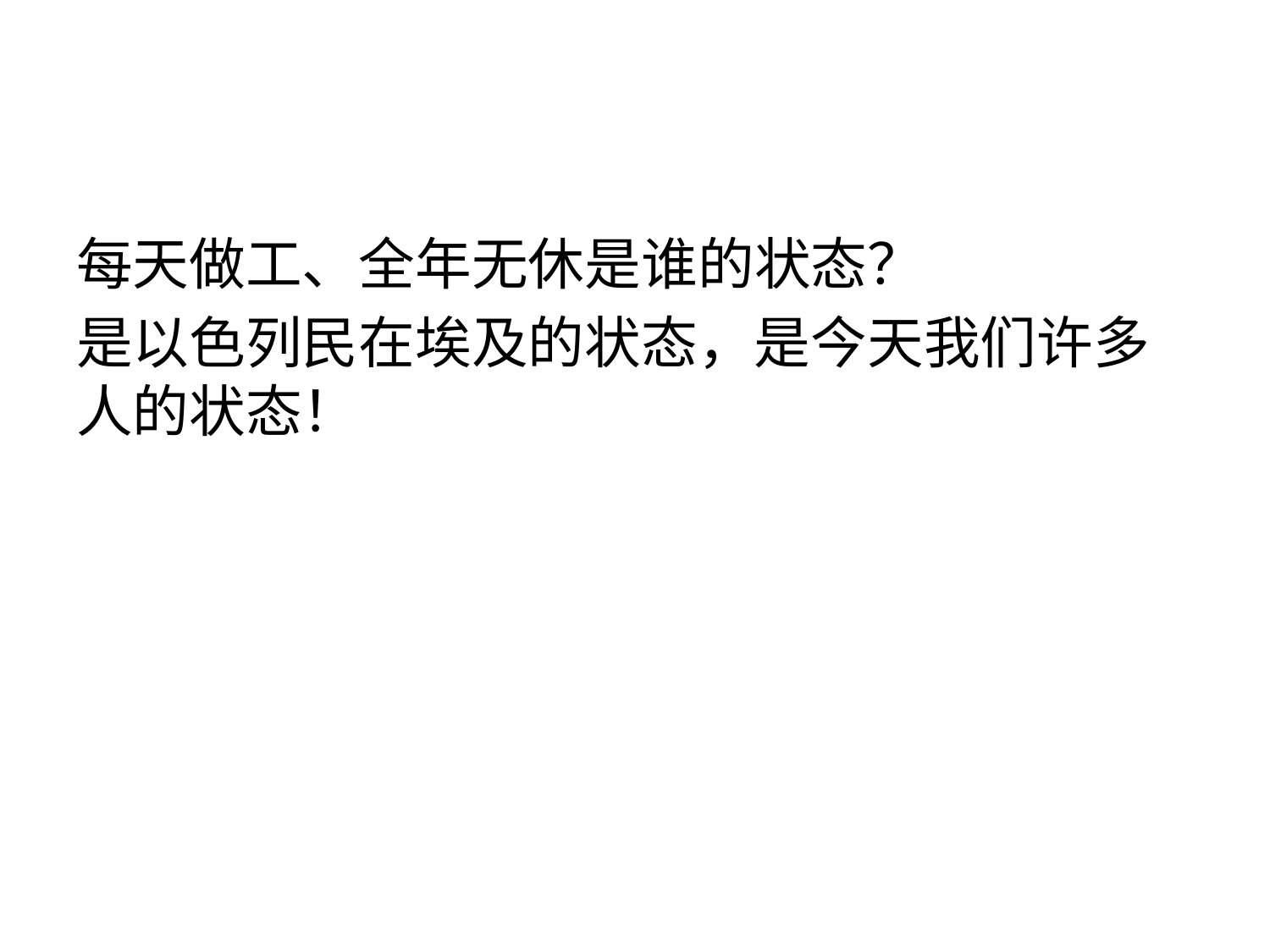

#
每天做工、全年无休是谁的状态？
是以色列民在埃及的状态，是今天我们许多人的状态！